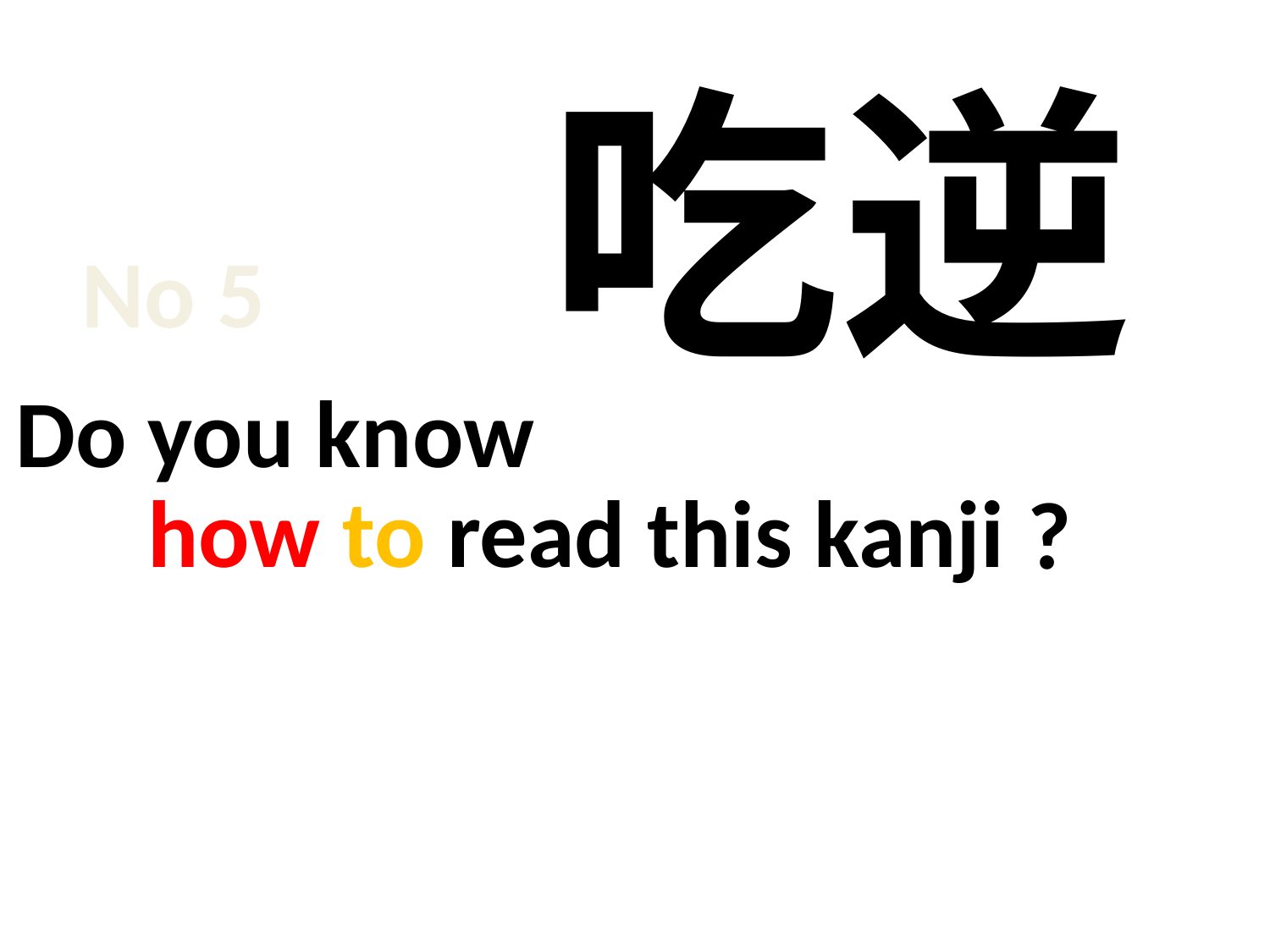

吃逆
No 5
Do you know
how to read this kanji
?